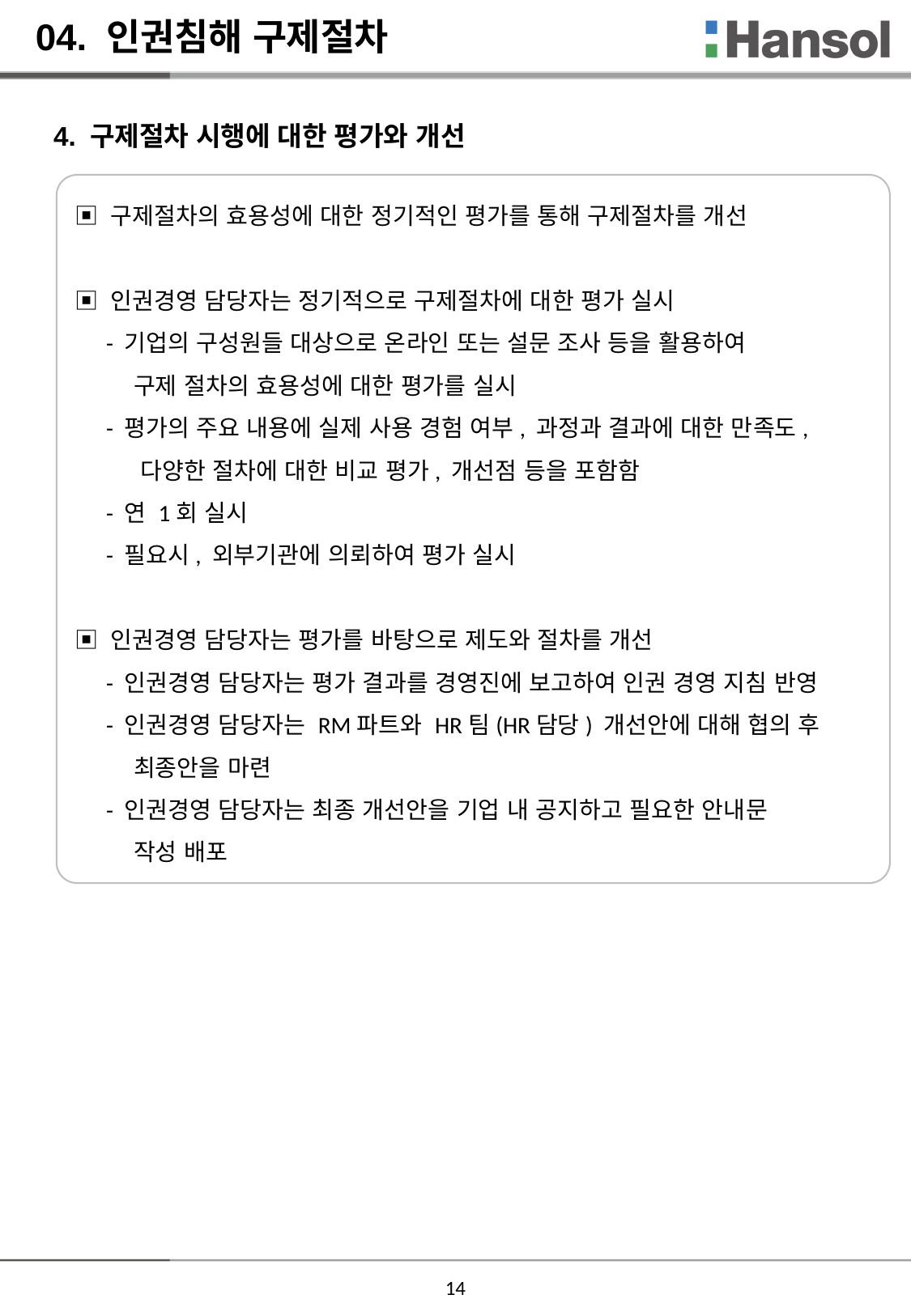

04. 인권침해 구제절차
4. 구제절차 시행에 대한 평가와 개선
▣ 구제절차의 효용성에 대한 정기적인 평가를 통해 구제절차를 개선

▣ 인권경영 담당자는 정기적으로 구제절차에 대한 평가 실시
      - 기업의 구성원들 대상으로 온라인 또는 설문 조사 등을 활용하여
        구제 절차의 효용성에 대한 평가를 실시
      - 평가의 주요 내용에 실제 사용 경험 여부, 과정과 결과에 대한 만족도,
         다양한 절차에 대한 비교 평가, 개선점 등을 포함함
      - 연 1회 실시
      - 필요시, 외부기관에 의뢰하여 평가 실시

▣ 인권경영 담당자는 평가를 바탕으로 제도와 절차를 개선
      - 인권경영 담당자는 평가 결과를 경영진에 보고하여 인권 경영 지침 반영
      - 인권경영 담당자는 RM파트와 HR팀(HR담당) 개선안에 대해 협의 후
        최종안을 마련
      - 인권경영 담당자는 최종 개선안을 기업 내 공지하고 필요한 안내문
        작성 배포
14